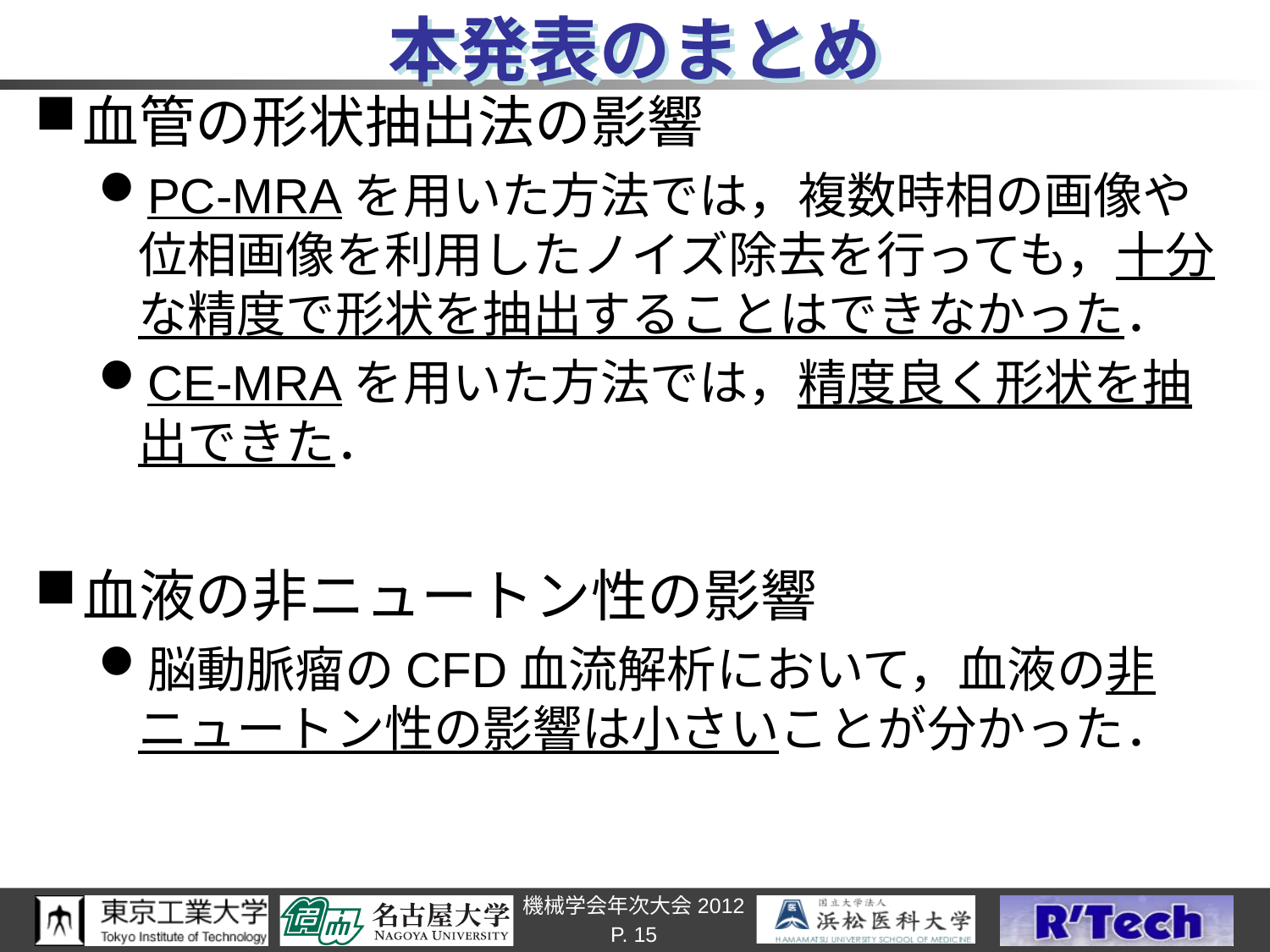

# 本発表のまとめ
血管の形状抽出法の影響
PC-MRAを用いた方法では，複数時相の画像や位相画像を利用したノイズ除去を行っても，十分な精度で形状を抽出することはできなかった．
CE-MRAを用いた方法では，精度良く形状を抽出できた．

血液の非ニュートン性の影響
脳動脈瘤のCFD血流解析において，血液の非ニュートン性の影響は小さいことが分かった．
P. 15